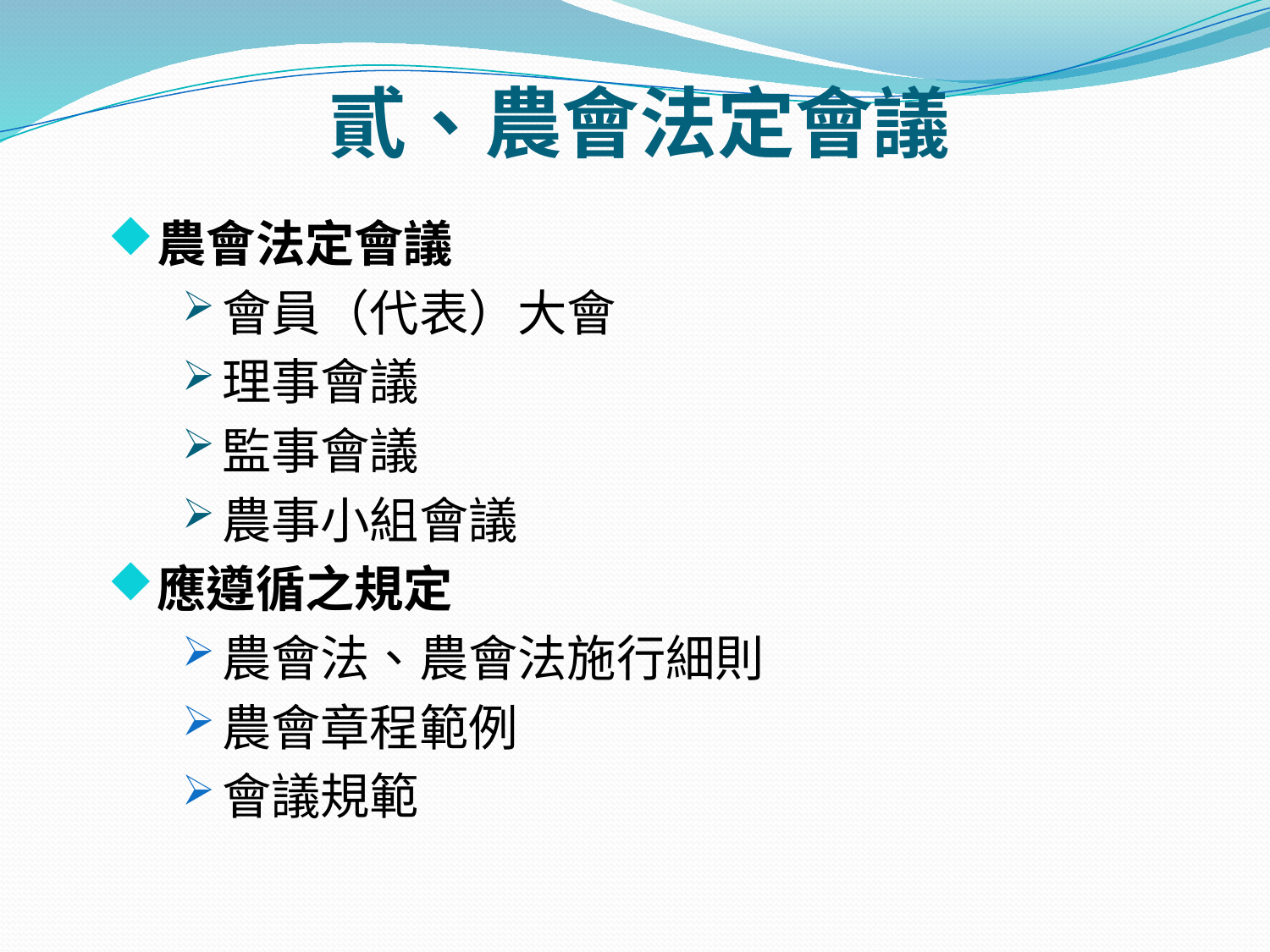

# 貳、農會法定會議
農會法定會議
會員（代表）大會
理事會議
監事會議
農事小組會議
應遵循之規定
農會法、農會法施行細則
農會章程範例
會議規範